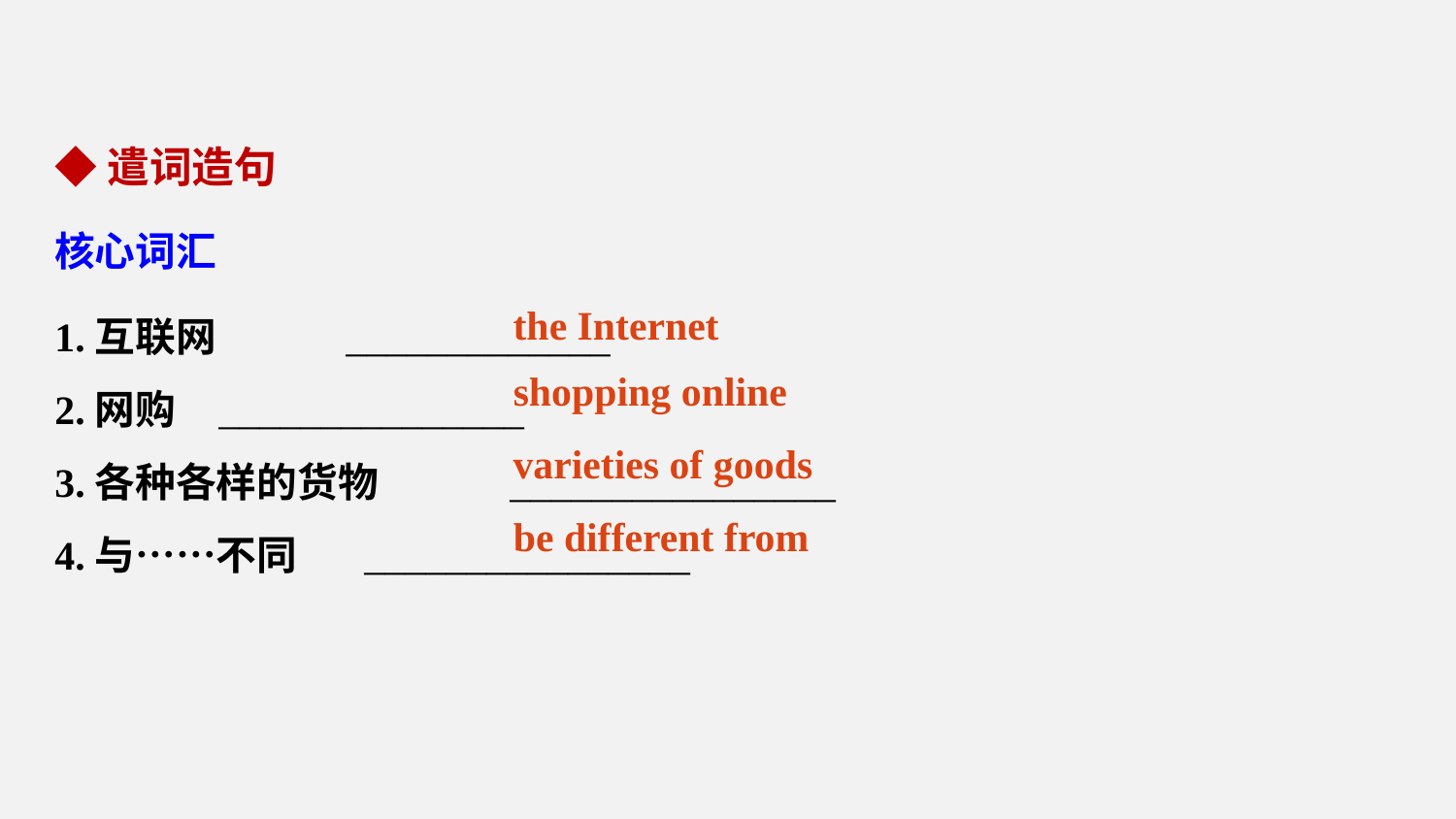

◆遣词造句
核心词汇
1.互联网	_____________
2.网购	 _______________
3.各种各样的货物	 ________________
4.与……不同	 ________________
the Internet
shopping online
varieties of goods
be different from